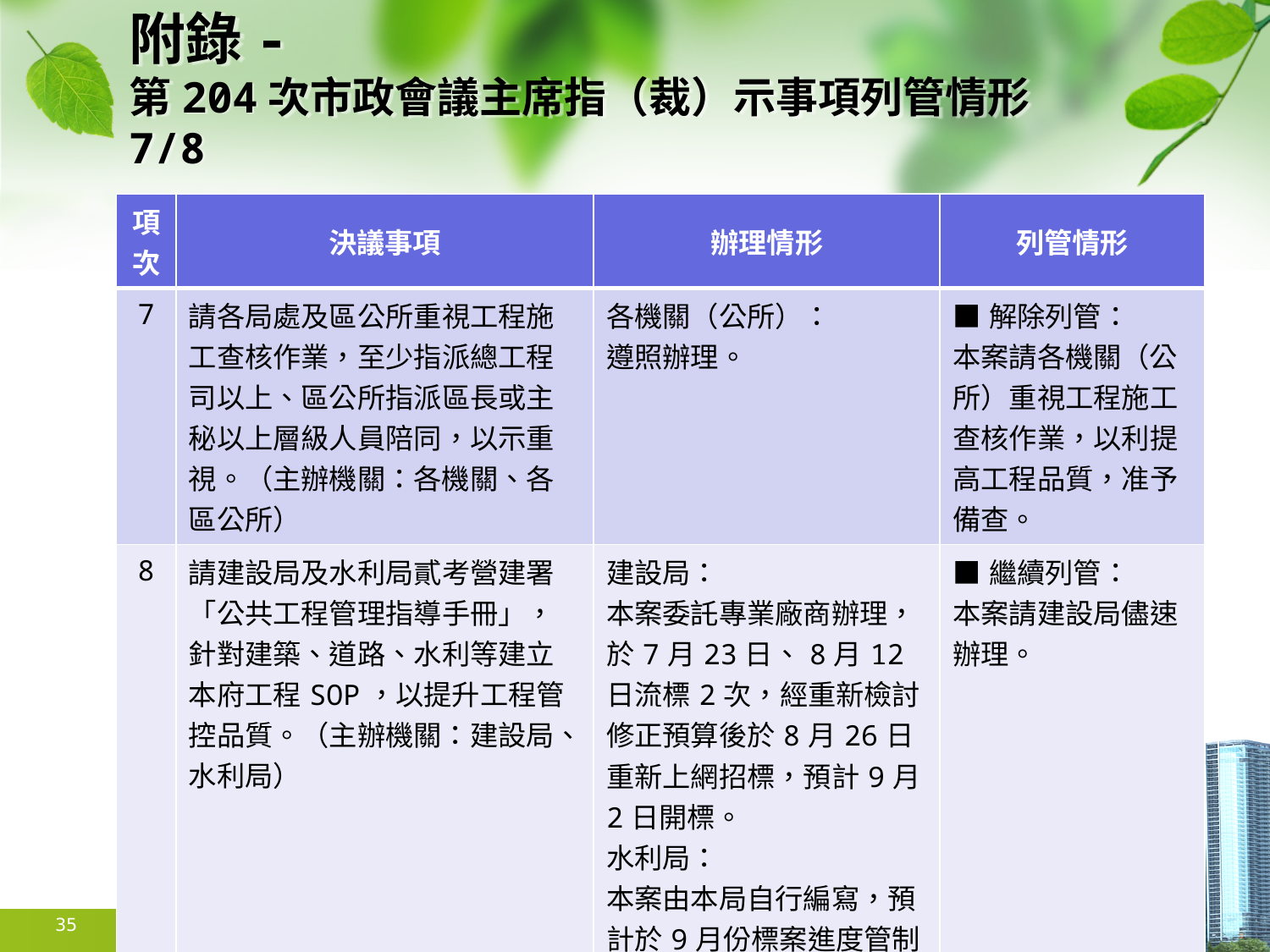

# 附錄- 第204次市政會議主席指（裁）示事項列管情形　7/8

| 項次 | 決議事項 | 辦理情形 | 列管情形 |
| --- | --- | --- | --- |
| 7 | 請各局處及區公所重視工程施工查核作業，至少指派總工程司以上、區公所指派區長或主秘以上層級人員陪同，以示重視。（主辦機關：各機關、各區公所） | 各機關（公所）： 遵照辦理。 | ■解除列管： 本案請各機關（公所）重視工程施工查核作業，以利提高工程品質，准予備查。 |
| 8 | 請建設局及水利局貳考營建署「公共工程管理指導手冊」，針對建築、道路、水利等建立本府工程SOP，以提升工程管控品質。（主辦機關：建設局、水利局） | 建設局： 本案委託專業廠商辦理，於7月23日、8月12日流標2次，經重新檢討修正預算後於8月26日重新上網招標，預計9月2日開標。 水利局： 本案由本局自行編寫，預計於9月份標案進度管制會報中進行專案報告。 | ■繼續列管： 本案請建設局儘速辦理。 |
35